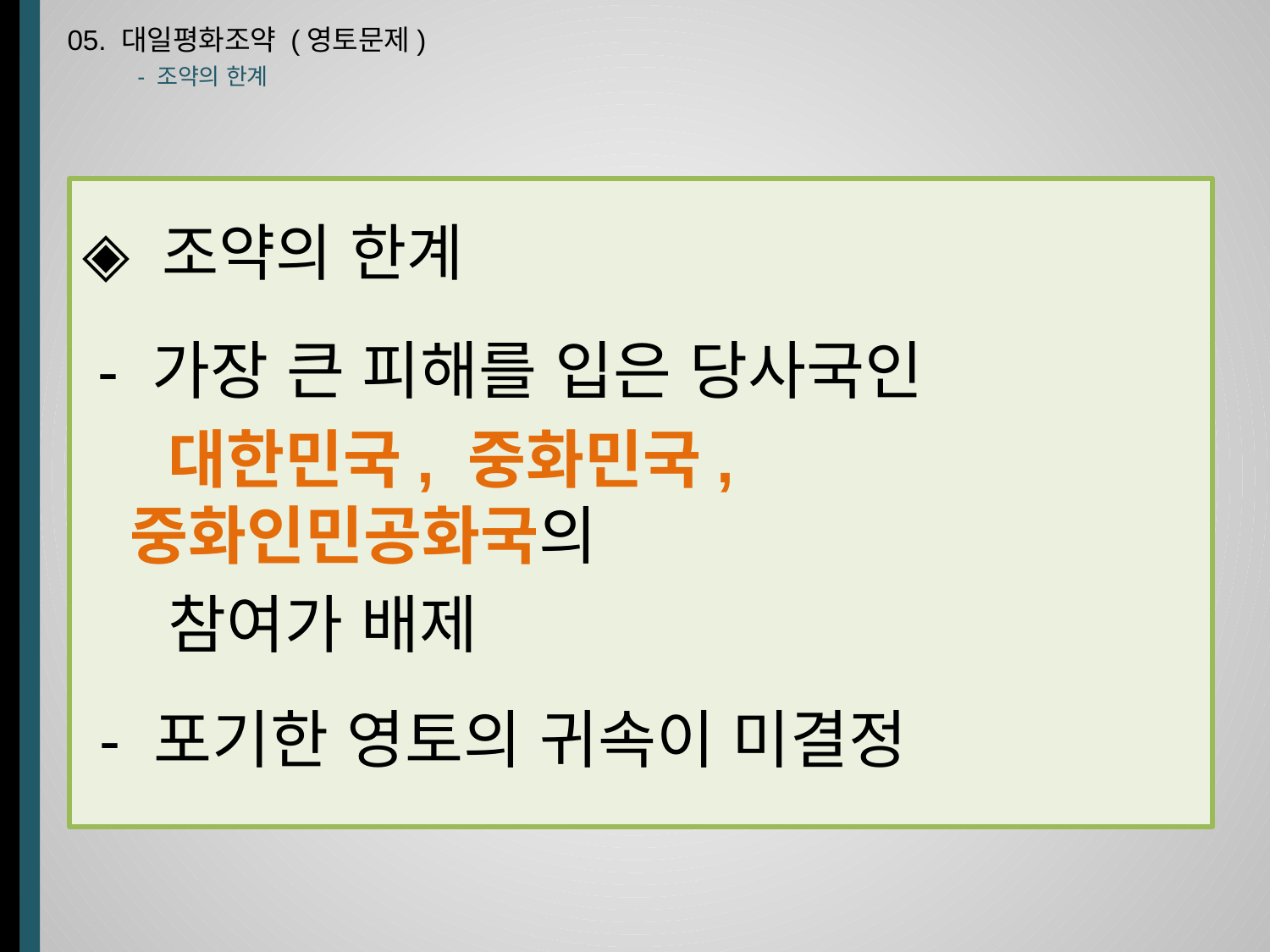

05. 대일평화조약 (영토문제)
- 조약의 한계

◈ 조약의 한계

 - 가장 큰 피해를 입은 당사국인
    대한민국, 중화민국, 중화인민공화국의
    참여가 배제

 - 포기한 영토의 귀속이 미결정